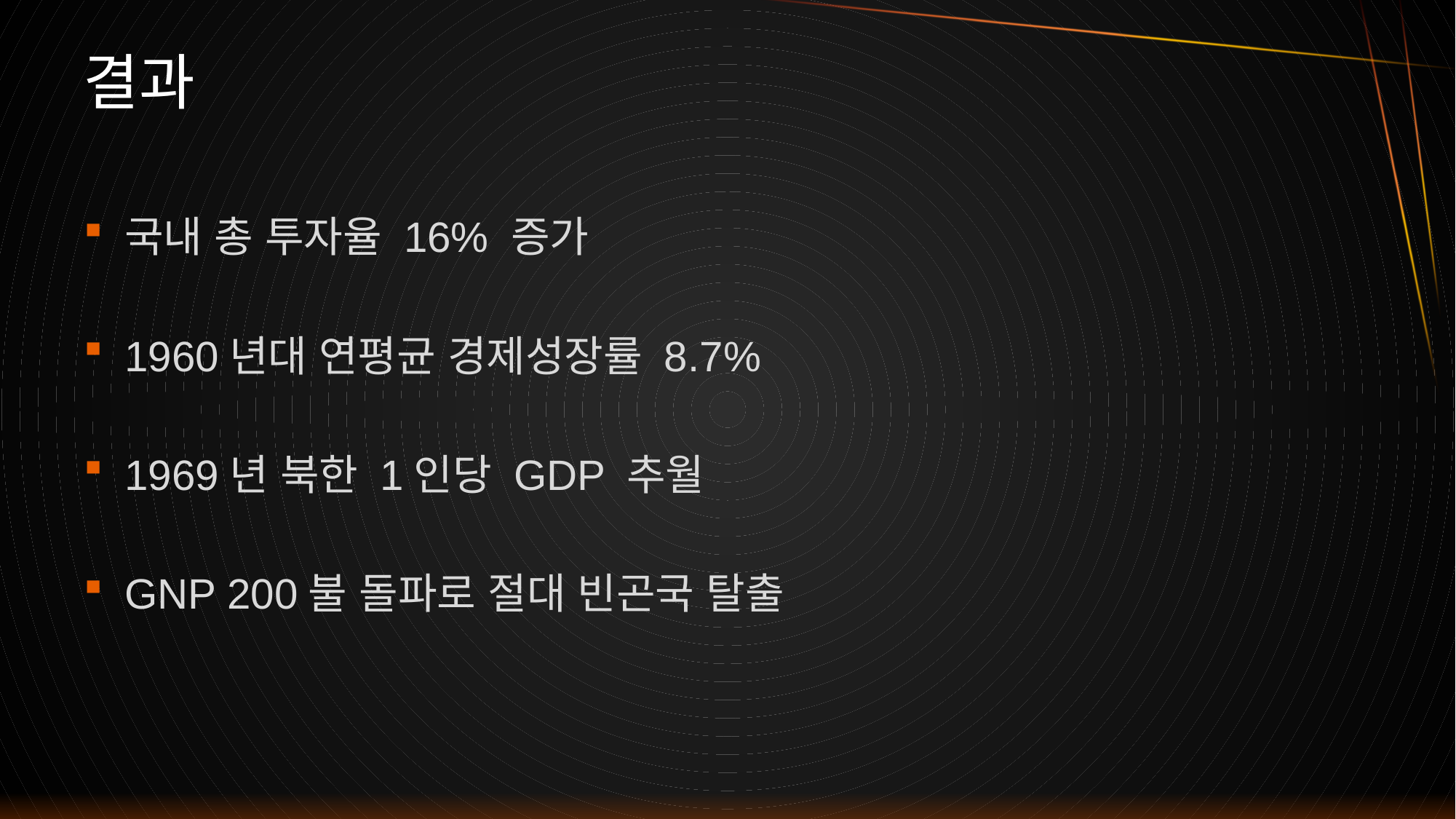

# 결과

국내 총 투자율 16% 증가

1960년대 연평균 경제성장률 8.7%

1969년 북한 1인당 GDP 추월

GNP 200불 돌파로 절대 빈곤국 탈출